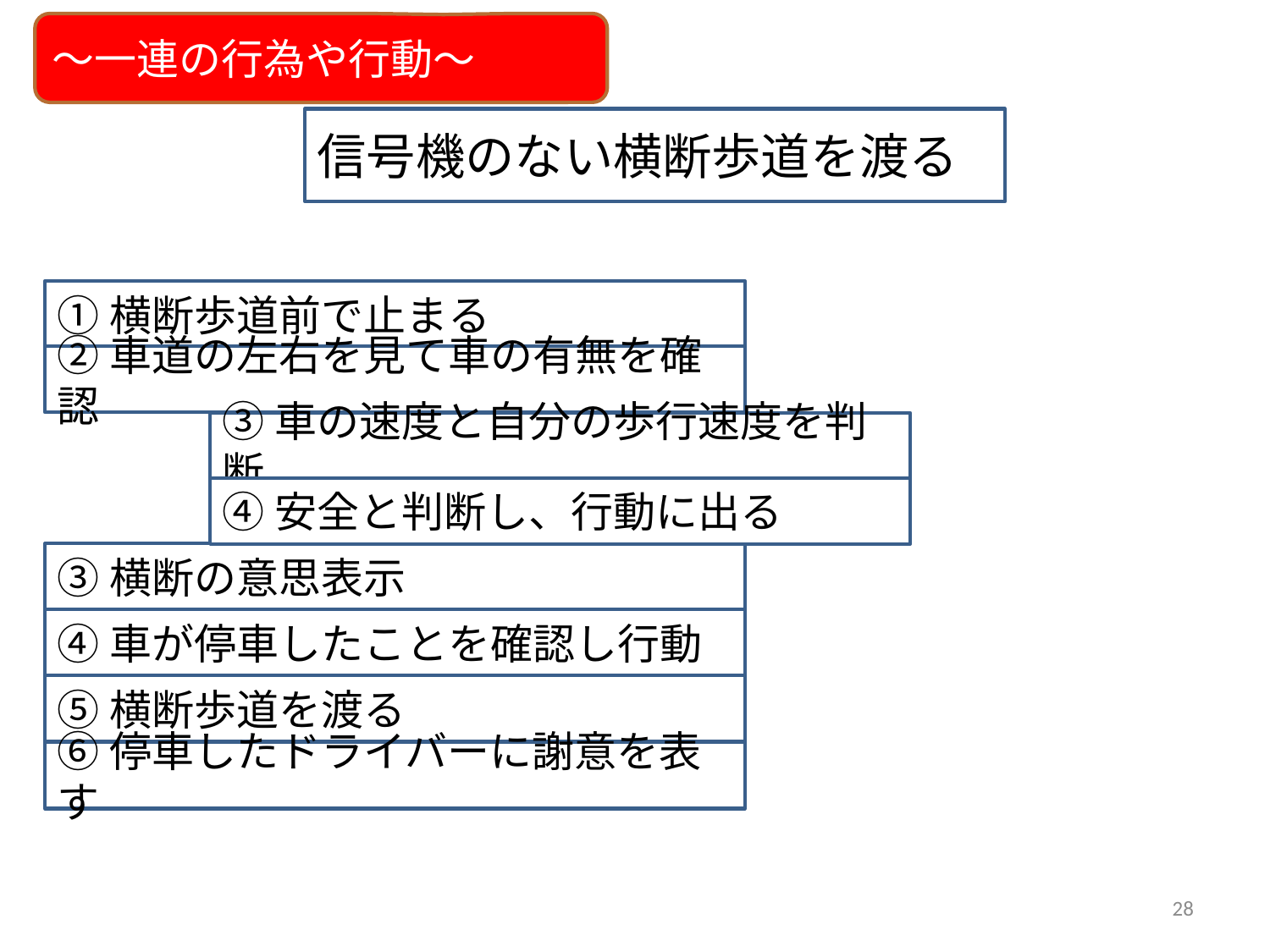

～一連の行為や行動～
信号機のない横断歩道を渡る
①横断歩道前で止まる
②車道の左右を見て車の有無を確認
③車の速度と自分の歩行速度を判断
④安全と判断し、行動に出る
③横断の意思表示
④車が停車したことを確認し行動
⑤横断歩道を渡る
⑥停車したドライバーに謝意を表す
28